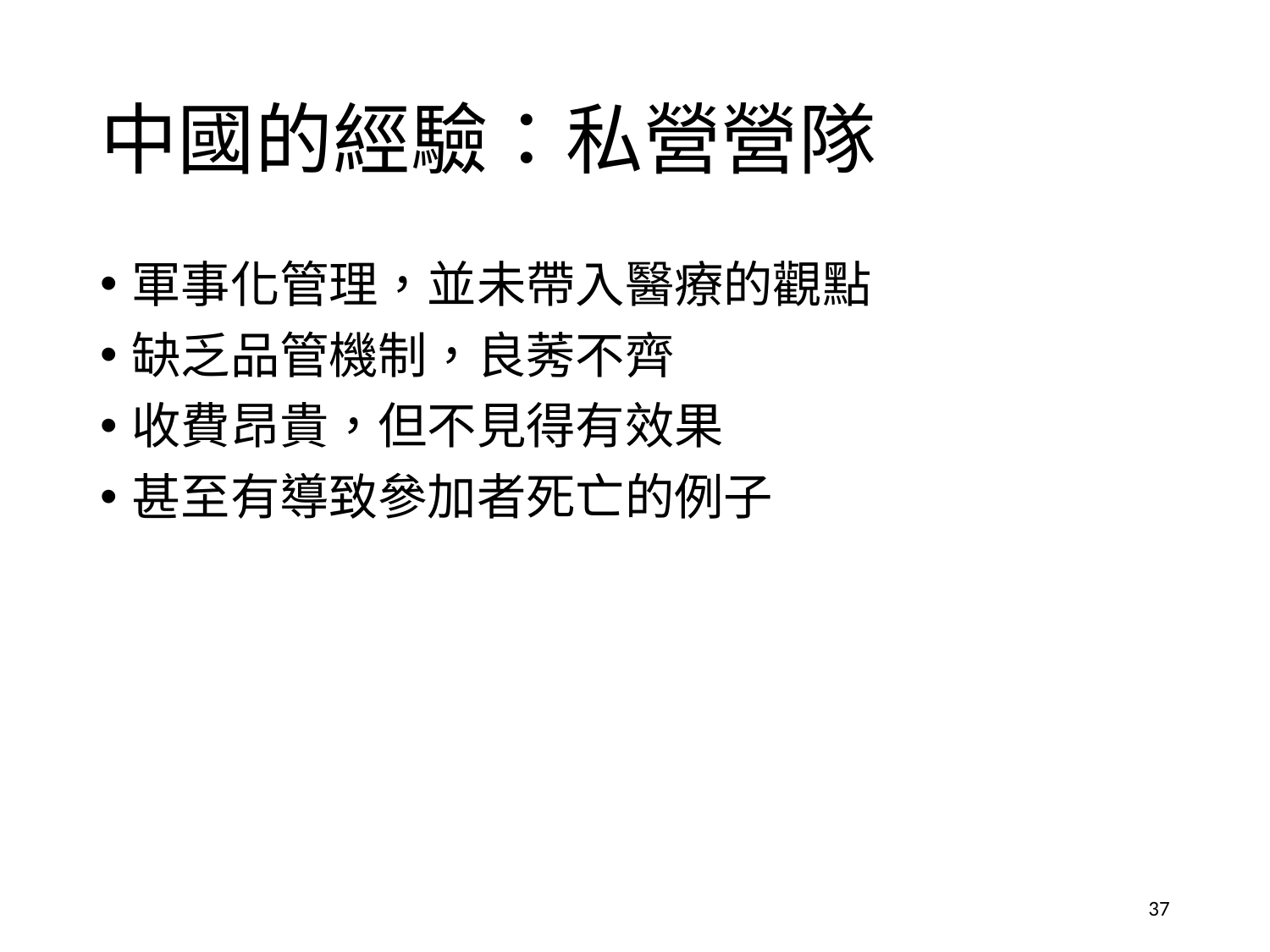

# 中國的經驗：私營營隊
軍事化管理，並未帶入醫療的觀點
缺乏品管機制，良莠不齊
收費昂貴，但不見得有效果
甚至有導致參加者死亡的例子
37